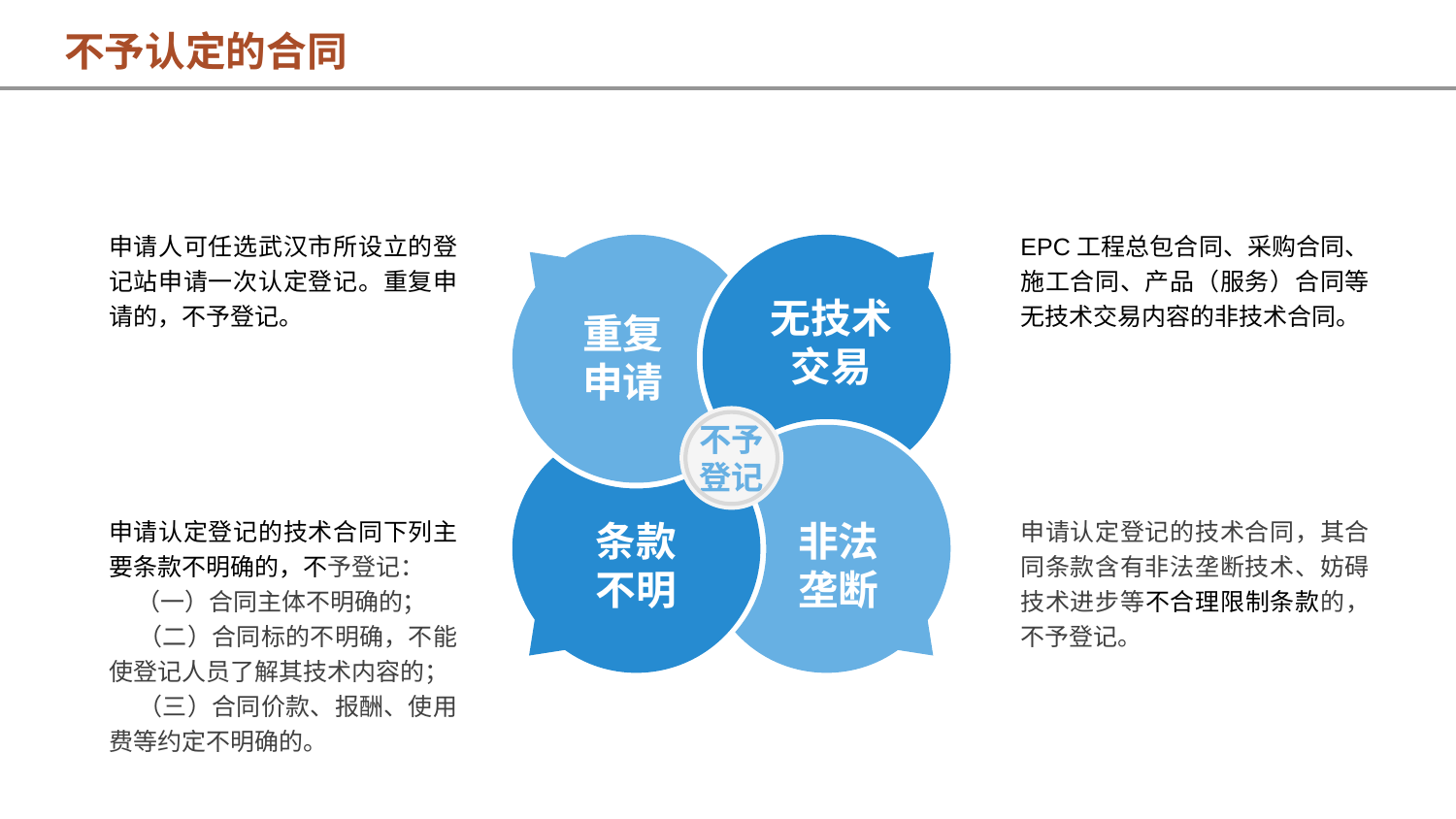

不予认定的合同
申请人可任选武汉市所设立的登记站申请一次认定登记。重复申请的，不予登记。
EPC工程总包合同、采购合同、施工合同、产品（服务）合同等无技术交易内容的非技术合同。

重复
申请

不予登记

条款
不明
非法
垄断
无技术交易
申请认定登记的技术合同下列主要条款不明确的，不予登记：
    （一）合同主体不明确的；
    （二）合同标的不明确，不能使登记人员了解其技术内容的；
    （三）合同价款、报酬、使用费等约定不明确的。
申请认定登记的技术合同，其合同条款含有非法垄断技术、妨碍技术进步等不合理限制条款的，不予登记。